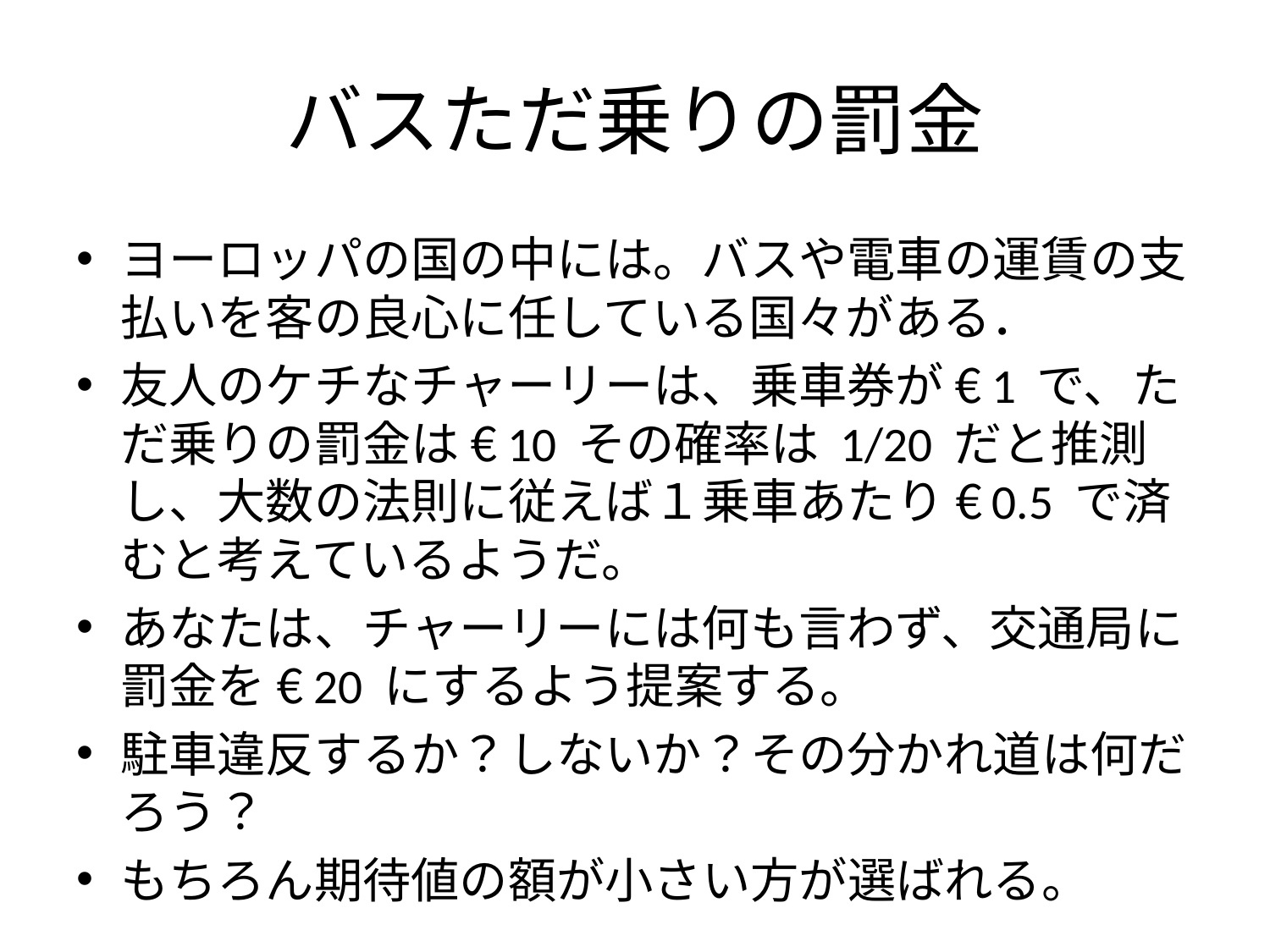

# バスただ乗りの罰金
ヨーロッパの国の中には。バスや電車の運賃の支払いを客の良心に任している国々がある．
友人のケチなチャーリーは、乗車券が €1 で、ただ乗りの罰金は €10 その確率は 1/20 だと推測し、大数の法則に従えば１乗車あたり €0.5 で済むと考えているようだ。
あなたは、チャーリーには何も言わず、交通局に罰金を €20 にするよう提案する。
駐車違反するか？しないか？その分かれ道は何だろう？
もちろん期待値の額が小さい方が選ばれる。